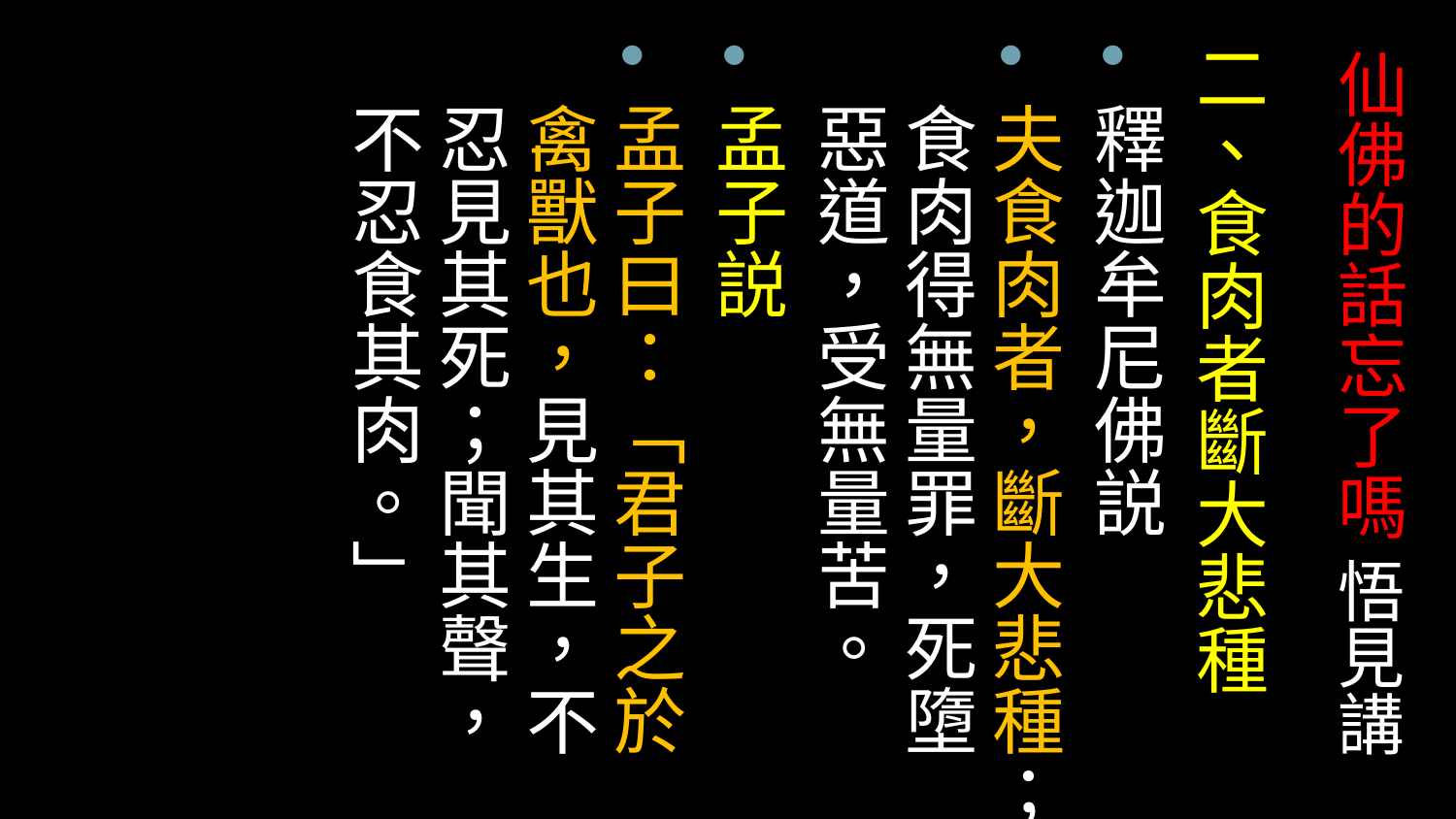

# 仙佛的話忘了嗎 悟見講
二、食肉者斷大悲種
釋迦牟尼佛説
夫食肉者，斷大悲種；食肉得無量罪，死墮惡道，受無量苦。
孟子説
孟子曰：「君子之於禽獸也，見其生，不忍見其死；聞其聲，不忍食其肉。」